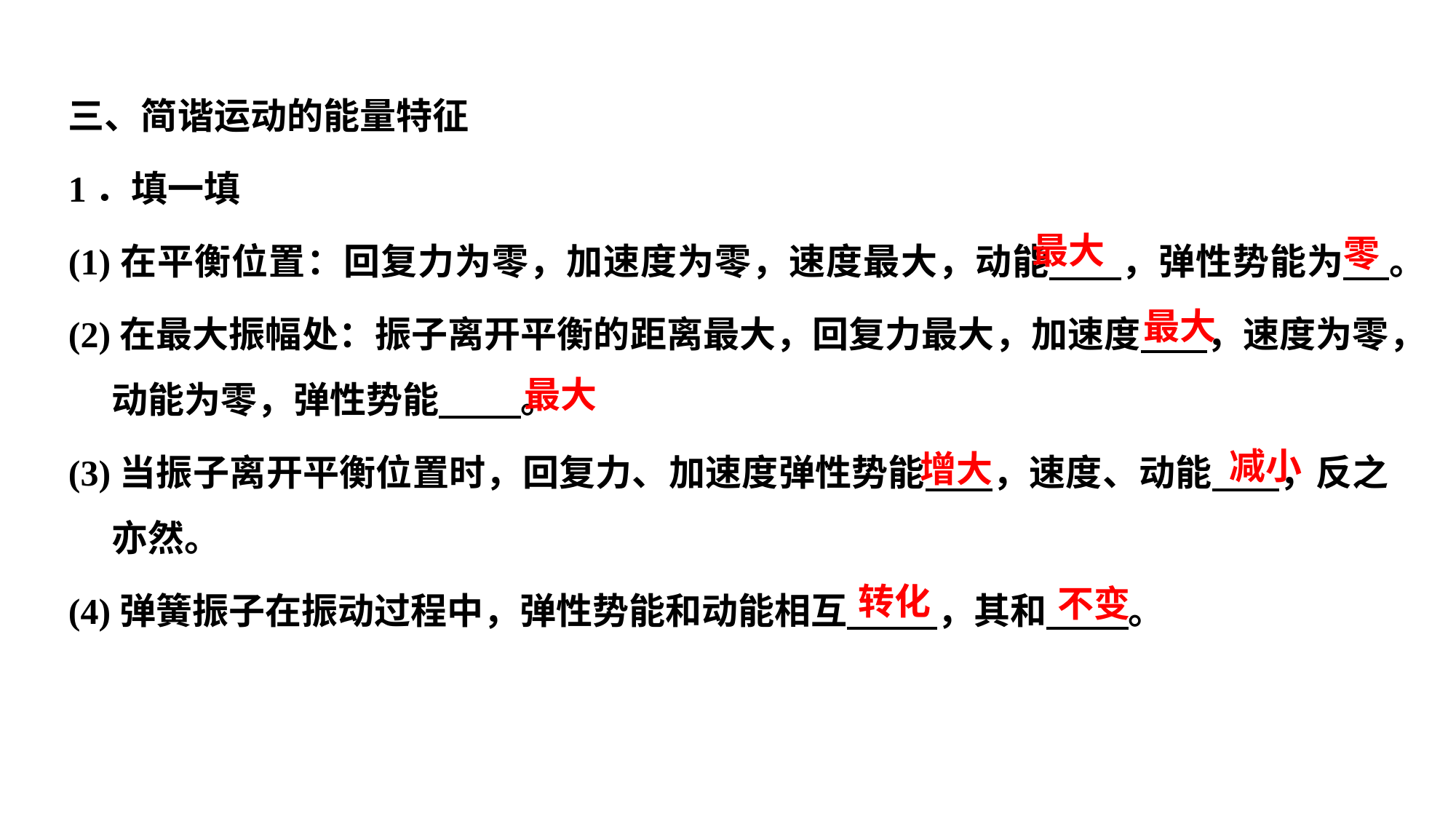

三、简谐运动的能量特征
1．填一填
(1)在平衡位置：回复力为零，加速度为零，速度最大，动能        ，弹性势能为     。
(2)在最大振幅处：振子离开平衡的距离最大，回复力最大，加速度        ，速度为零，动能为零，弹性势能          。
(3)当振子离开平衡位置时，回复力、加速度弹性势能        ，速度、动能        ，反之亦然。
(4)弹簧振子在振动过程中，弹性势能和动能相互           ，其和          。
最大
零
最大
最大
减小
增大
转化
不变